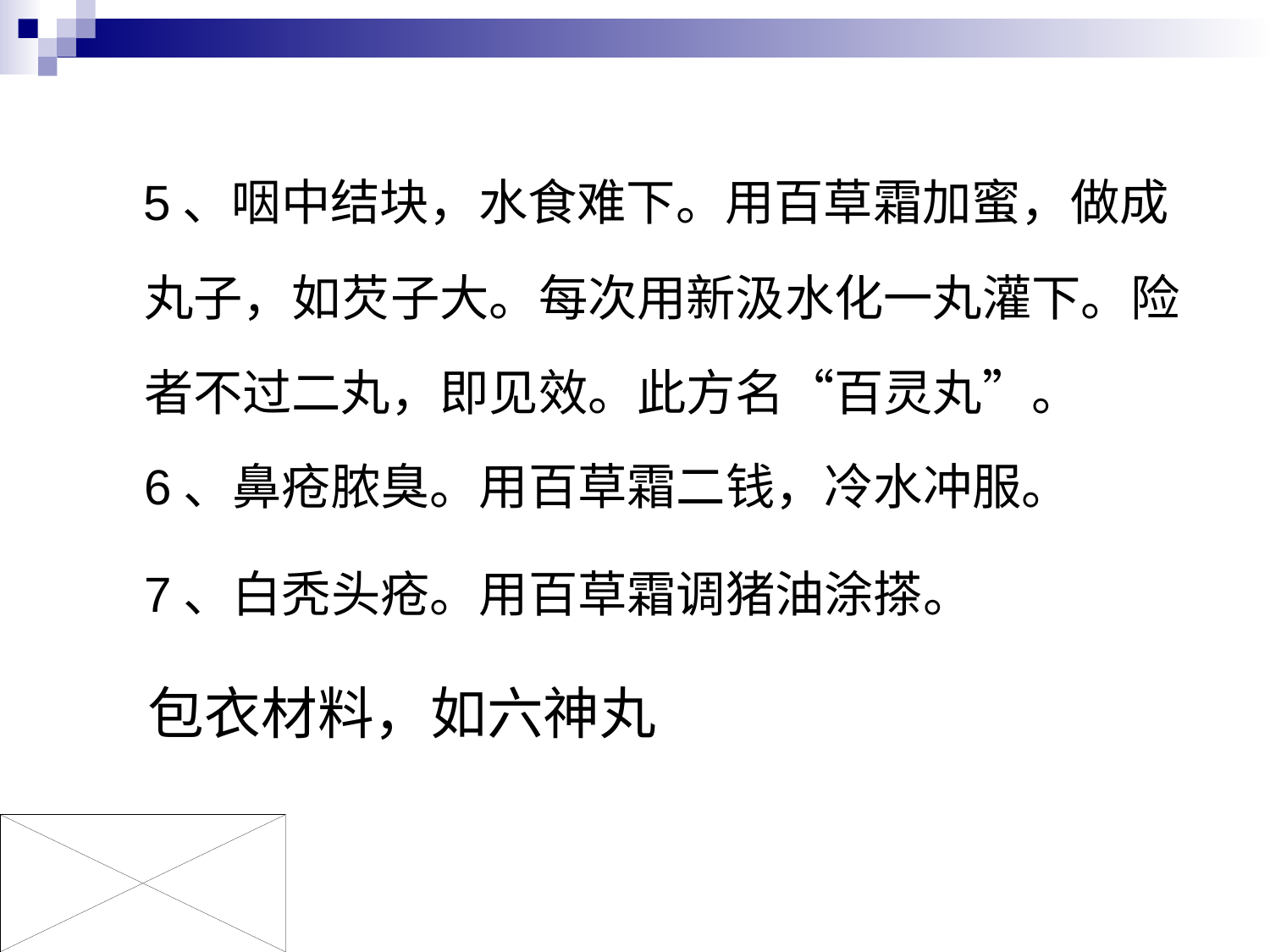

# 5、咽中结块，水食难下。用百草霜加蜜，做成丸子，如芡子大。每次用新汲水化一丸灌下。险者不过二丸，即见效。此方名“百灵丸”。 6、鼻疮脓臭。用百草霜二钱，冷水冲服。 7、白秃头疮。用百草霜调猪油涂搽。
   包衣材料，如六神丸